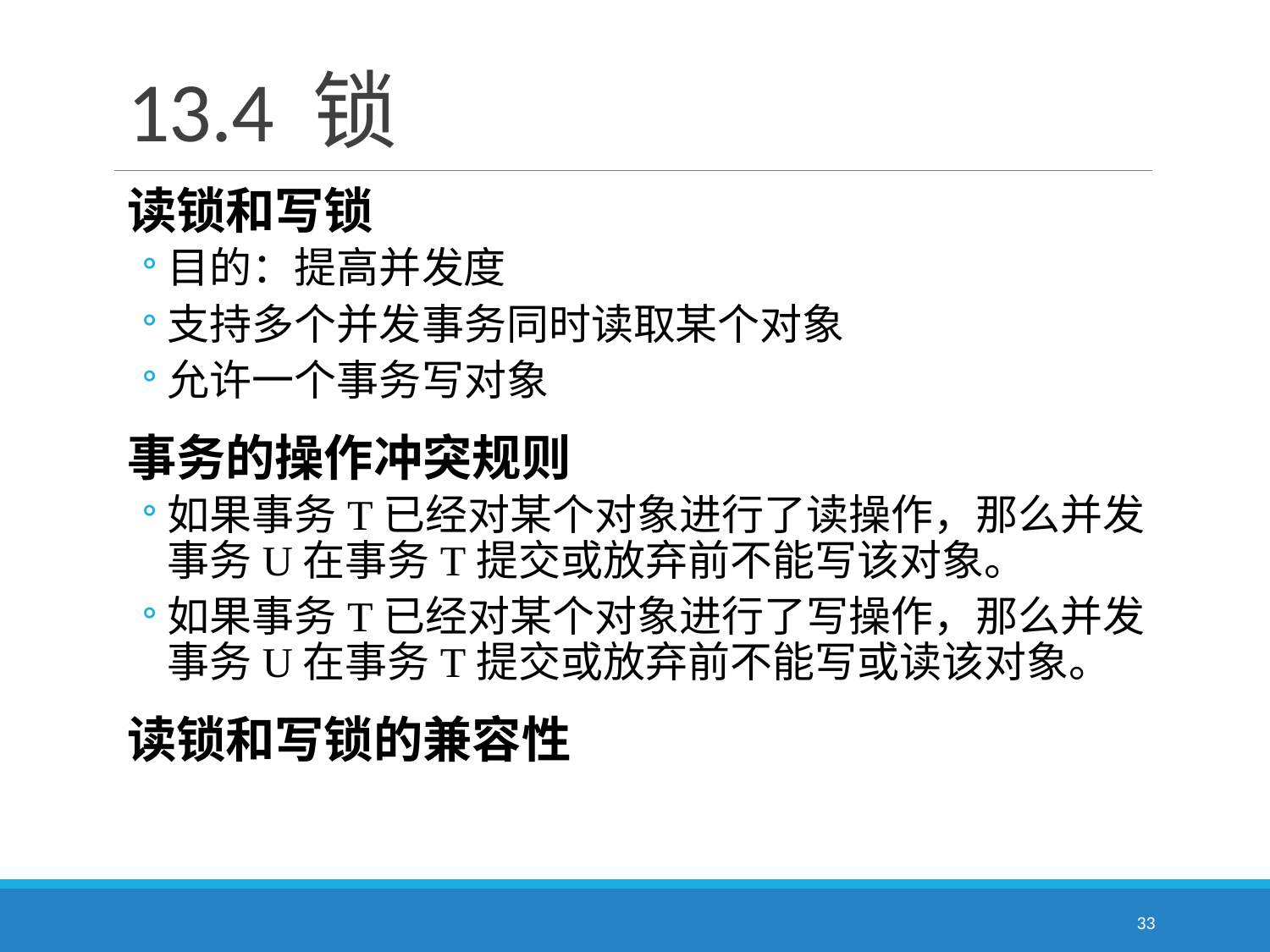

# 13.4 锁
读锁和写锁
目的：提高并发度
支持多个并发事务同时读取某个对象
允许一个事务写对象
事务的操作冲突规则
如果事务T已经对某个对象进行了读操作，那么并发事务U在事务T提交或放弃前不能写该对象。
如果事务T已经对某个对象进行了写操作，那么并发事务U在事务T提交或放弃前不能写或读该对象。
读锁和写锁的兼容性

33